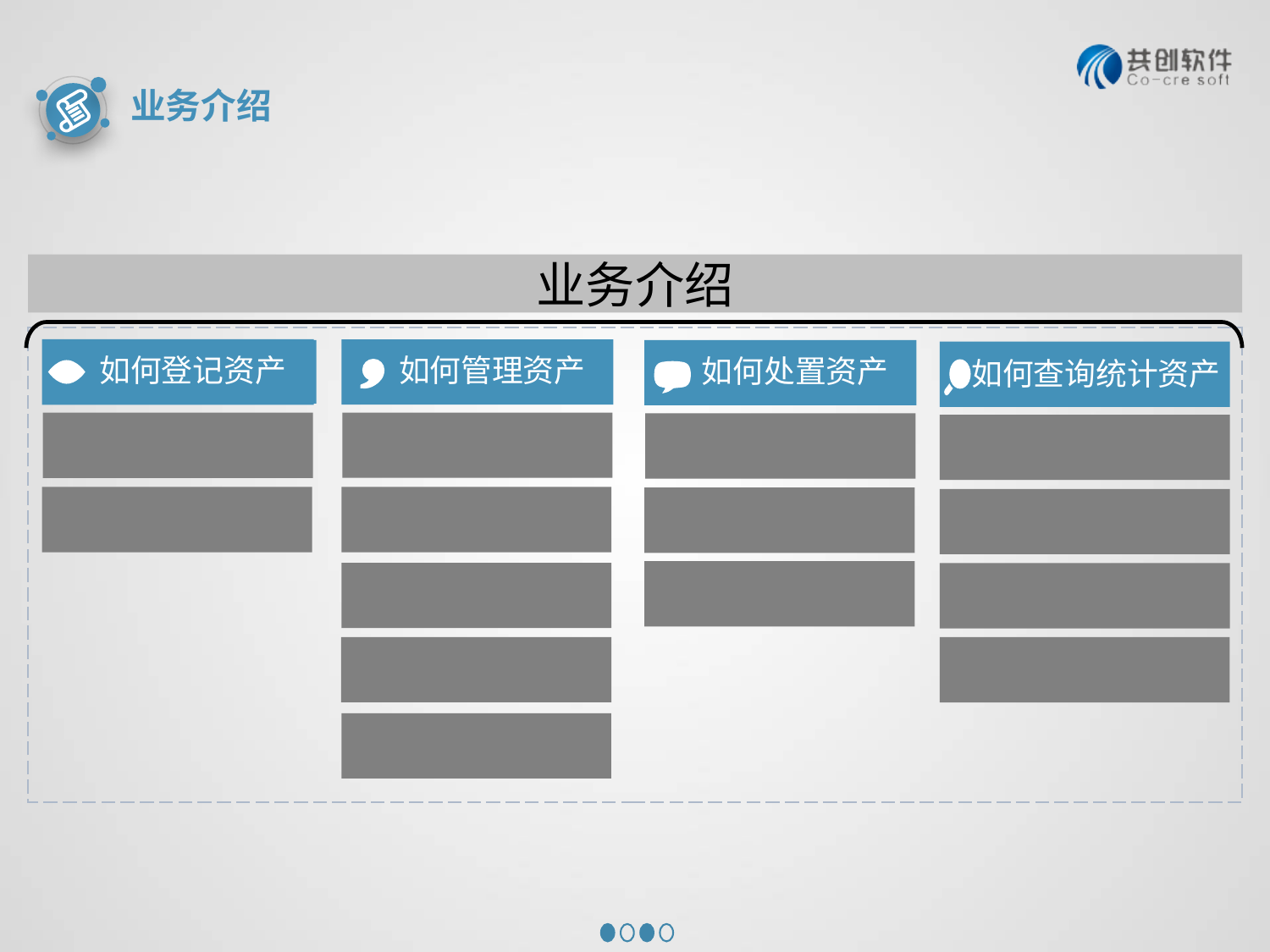

业务介绍

业务介绍

如何登记资产

如何管理资产

如何处置资产

如何查询统计资产